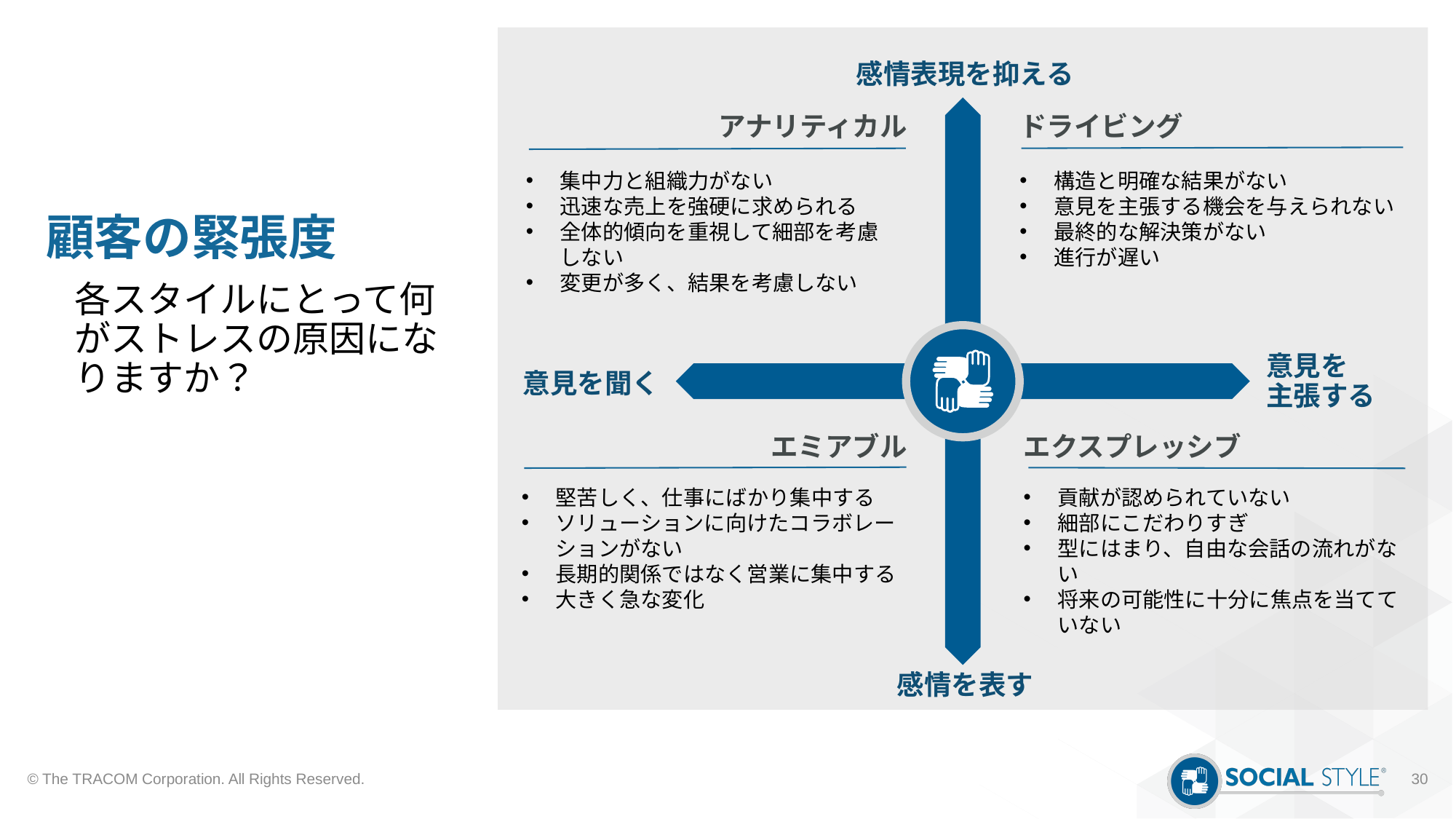

# 顧客の緊張度

感情表現を抑える

ドライビング
構造と明確な結果がない
意見を主張する機会を与えられない
最終的な解決策がない
進行が遅い

アナリティカル
集中力と組織力がない
迅速な売上を強硬に求められる
全体的傾向を重視して細部を考慮
しない
変更が多く、結果を考慮しない

各スタイルにとって何がストレスの原因になりますか？

意見を
主張する
意見を聞く
エミアブル

堅苦しく、仕事にばかり集中する
ソリューションに向けたコラボレーションがない
長期的関係ではなく営業に集中する
大きく急な変化
エクスプレッシブ

貢献が認められていない
細部にこだわりすぎ
型にはまり、自由な会話の流れがない
将来の可能性に十分に焦点を当てていない
感情を表す
© The TRACOM Corporation. All Rights Reserved.
30